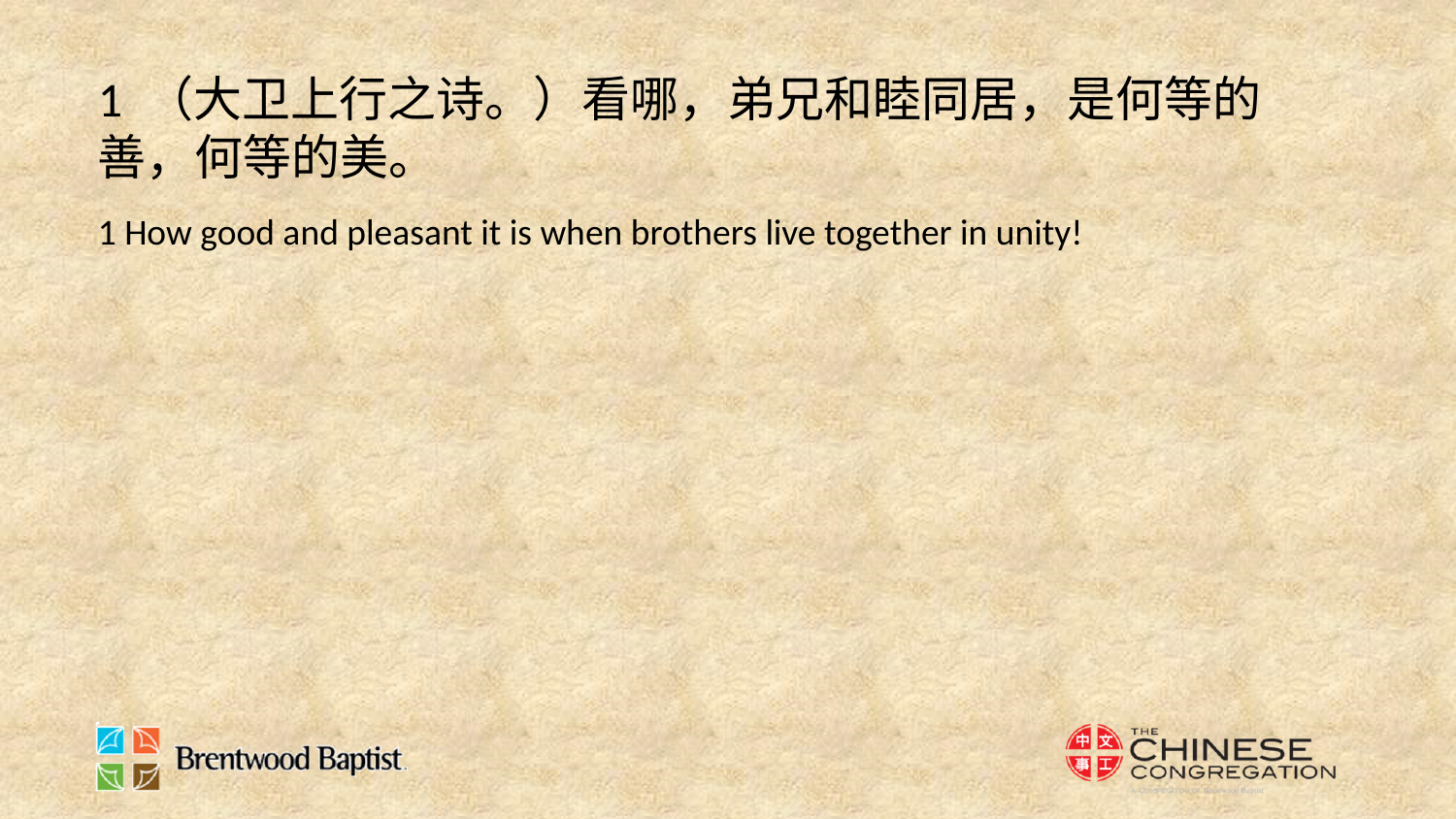

1 （大卫上行之诗。）看哪，弟兄和睦同居，是何等的善，何等的美。

1 How good and pleasant it is when brothers live together in unity!